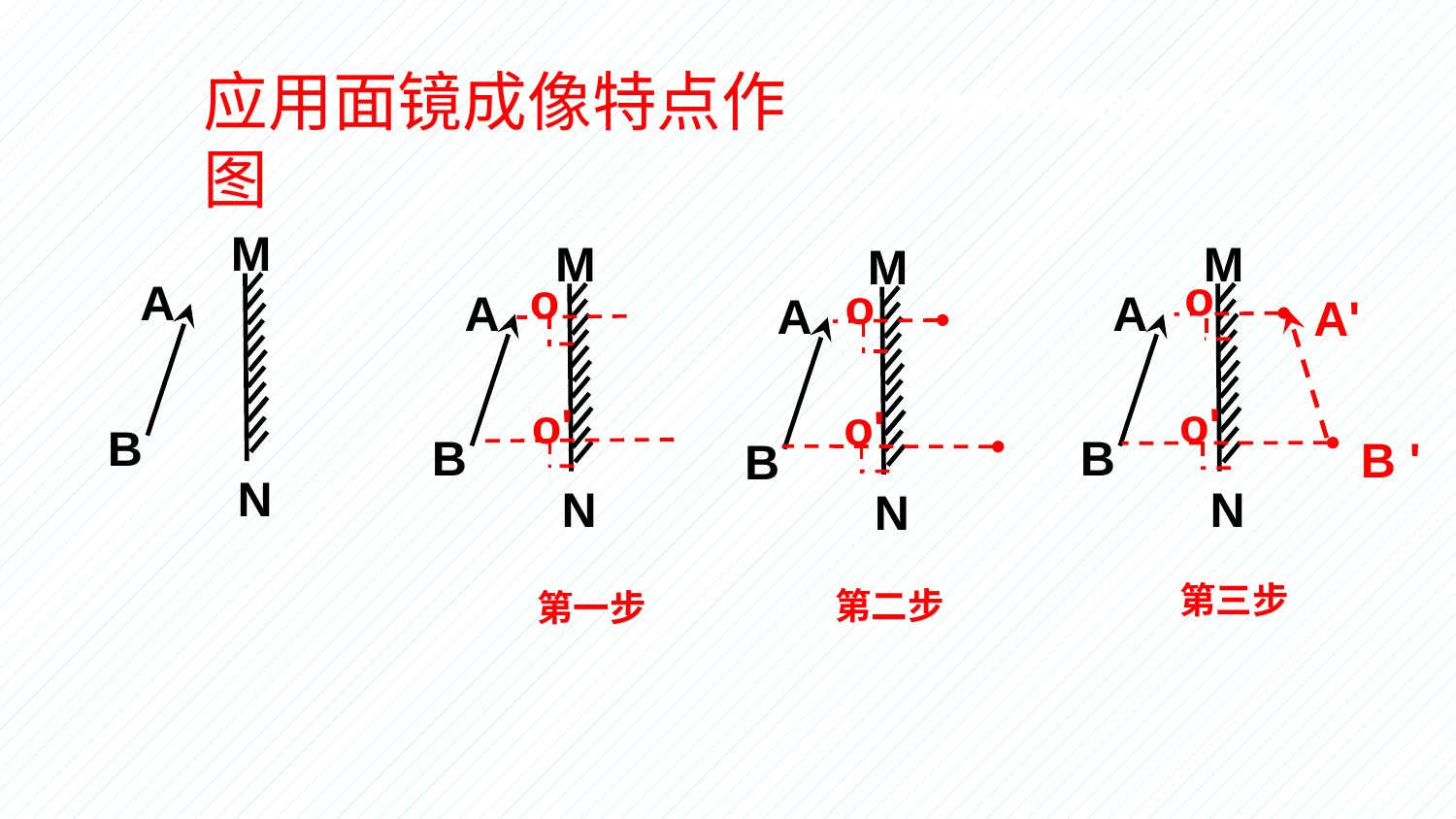

应用面镜成像特点作图
21世纪教育网版权所有   21cnjy. com
M
A
B
N
M
A
B
N
M
A
B
N
o
o'
M
A
B
N
o
o'
o
A'
B '
o'
第三步
第二步
第一步